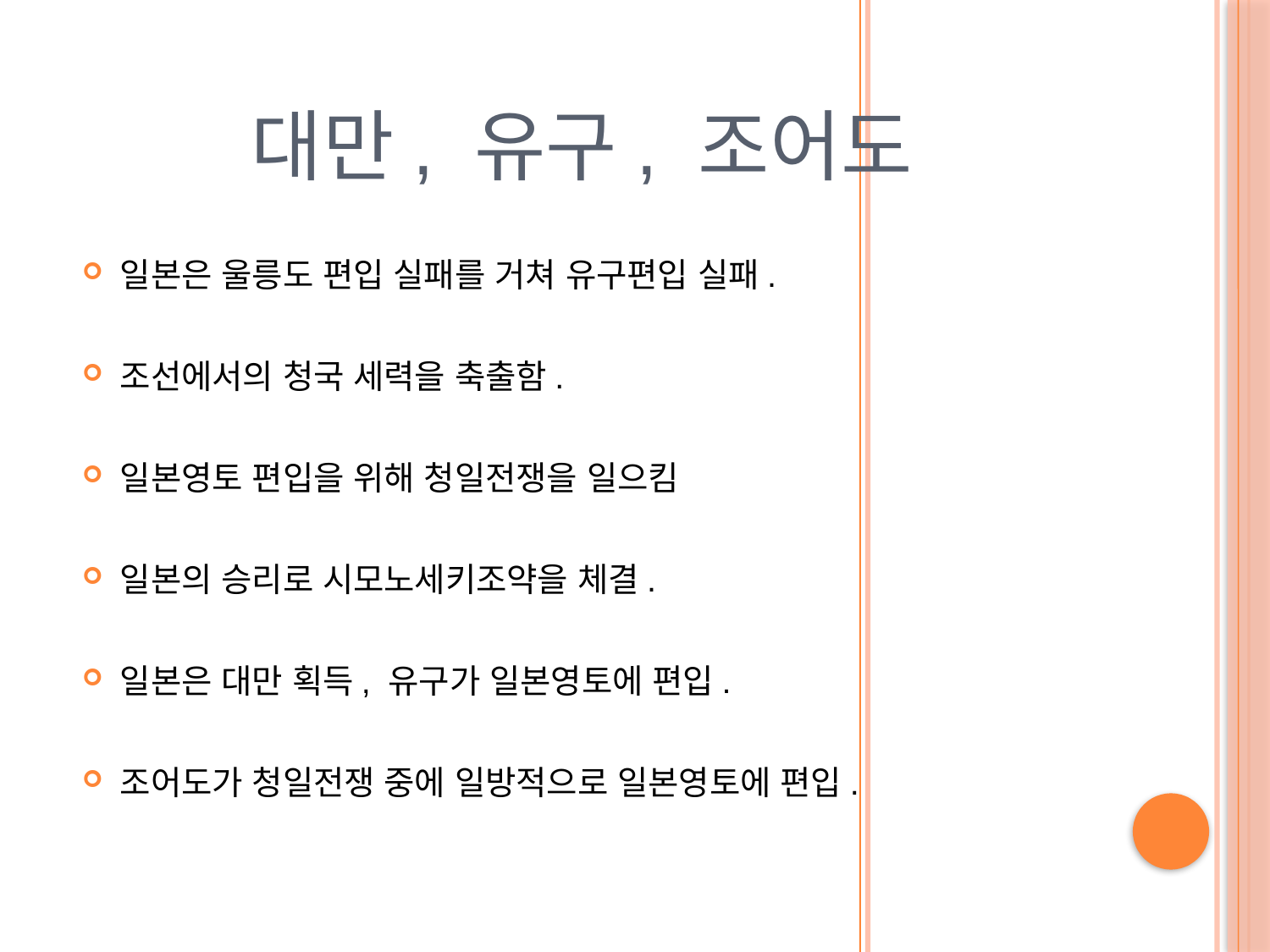

# 대만, 유구, 조어도
일본은 울릉도 편입 실패를 거쳐 유구편입 실패.

조선에서의 청국 세력을 축출함.

일본영토 편입을 위해 청일전쟁을 일으킴

일본의 승리로 시모노세키조약을 체결.

일본은 대만 획득, 유구가 일본영토에 편입.

조어도가 청일전쟁 중에 일방적으로 일본영토에 편입.